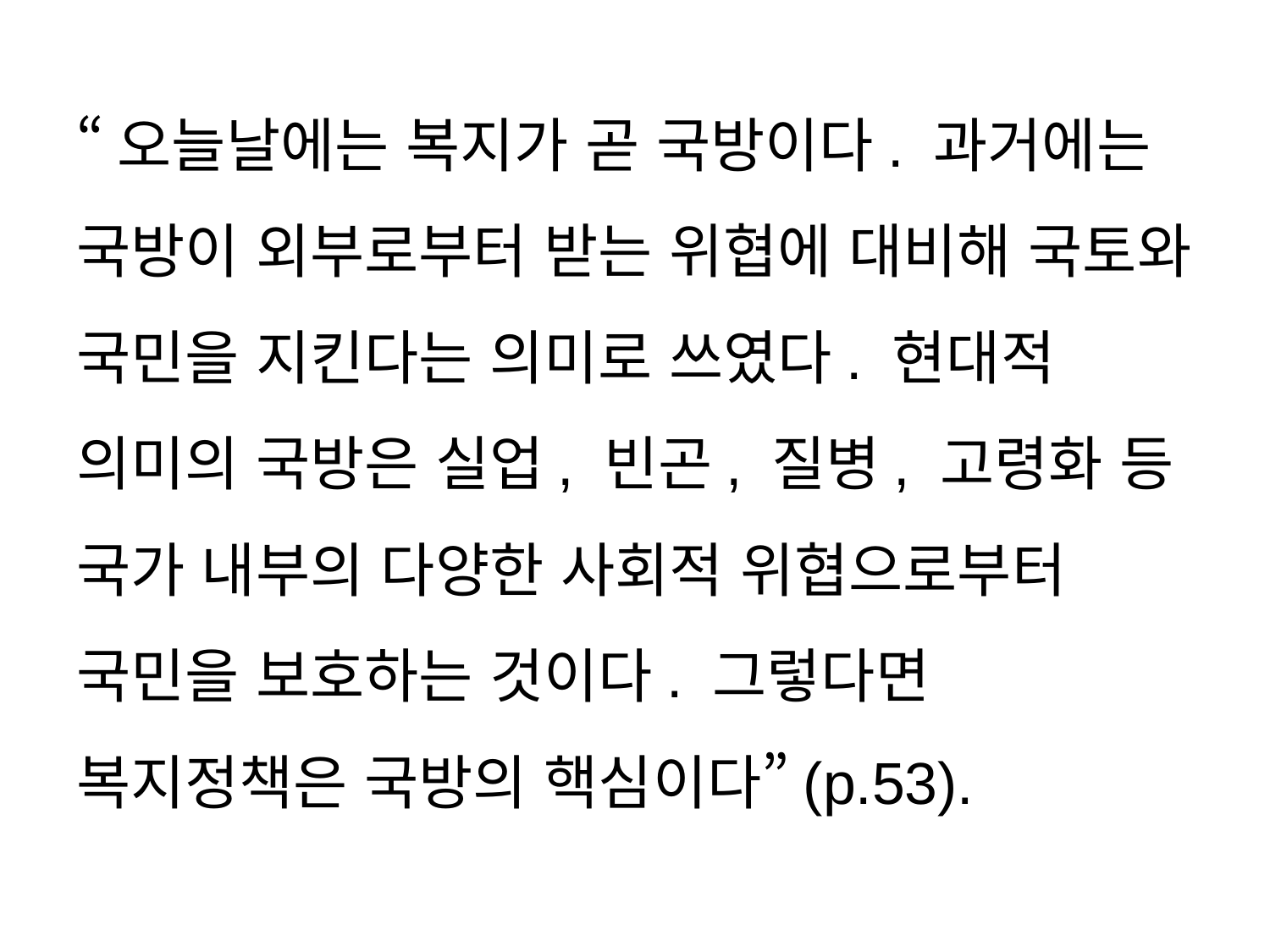

“오늘날에는 복지가 곧 국방이다. 과거에는 국방이 외부로부터 받는 위협에 대비해 국토와 국민을 지킨다는 의미로 쓰였다. 현대적 의미의 국방은 실업, 빈곤, 질병, 고령화 등 국가 내부의 다양한 사회적 위협으로부터 국민을 보호하는 것이다. 그렇다면 복지정책은 국방의 핵심이다”(p.53).